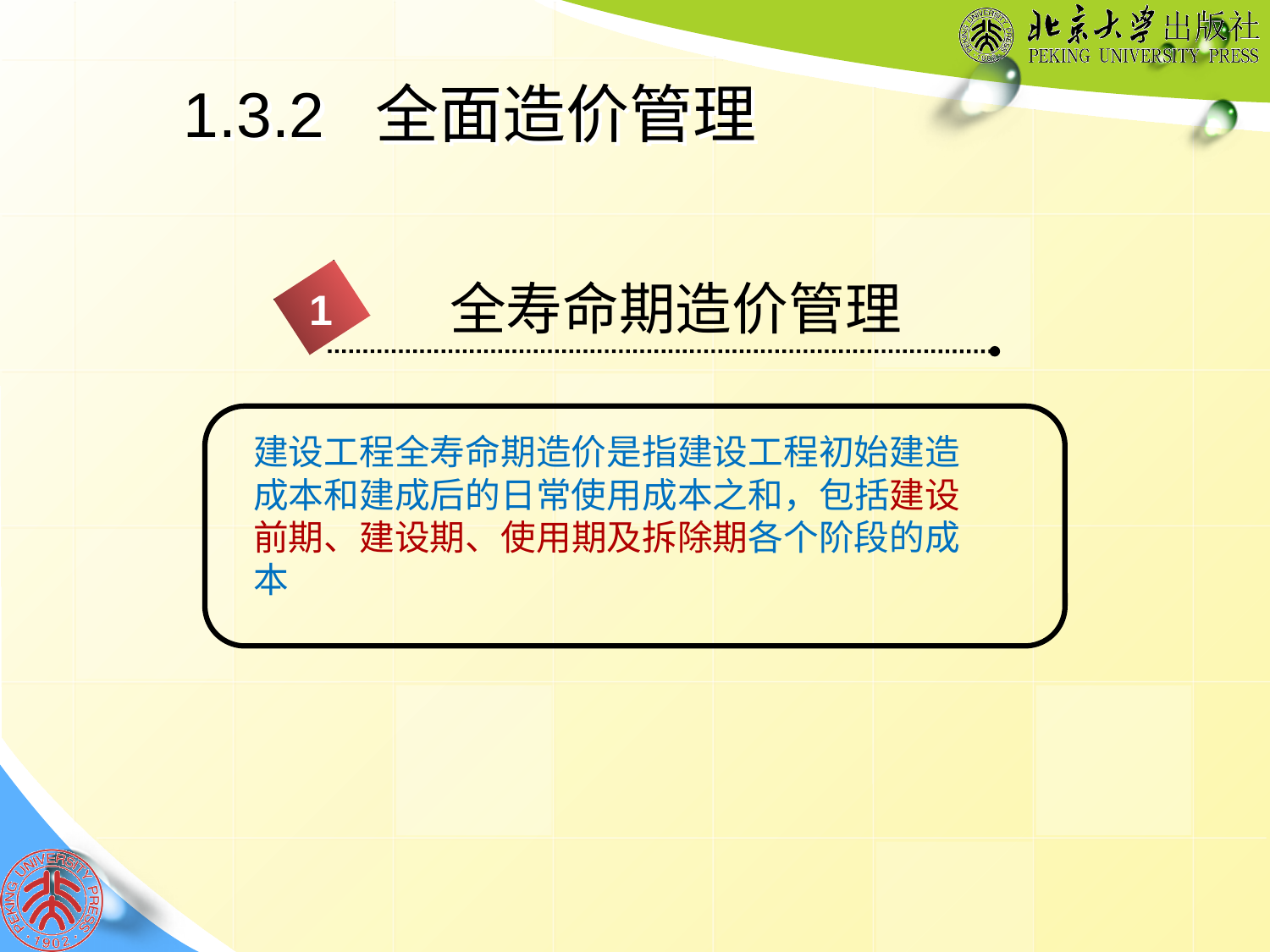

# 1.3.2  全面造价管理
全寿命期造价管理

1

建设工程全寿命期造价是指建设工程初始建造成本和建成后的日常使用成本之和，包括建设前期、建设期、使用期及拆除期各个阶段的成本